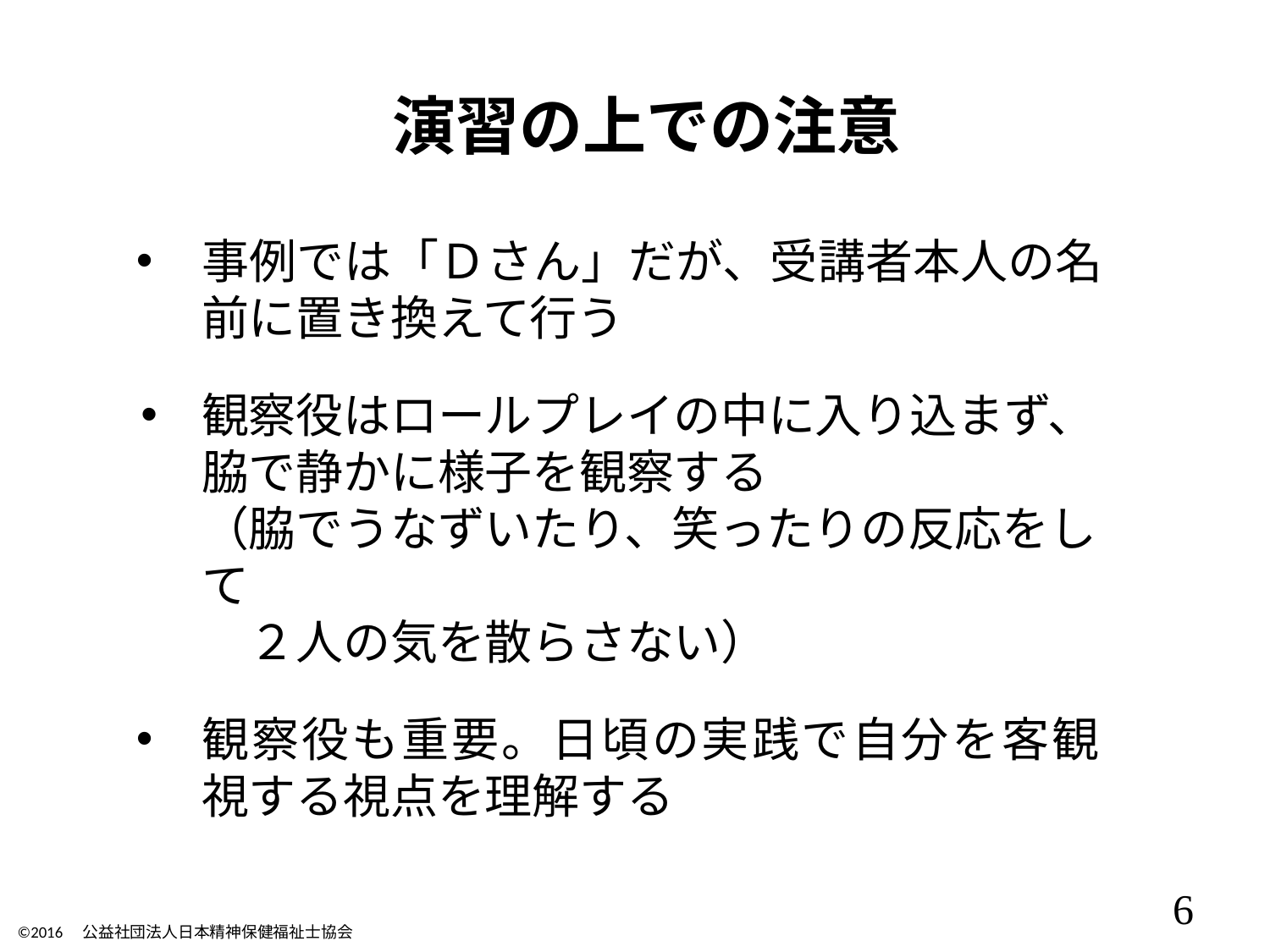

# 演習の上での注意
事例では「Ｄさん」だが、受講者本人の名前に置き換えて行う
観察役はロールプレイの中に入り込まず、
脇で静かに様子を観察する
（脇でうなずいたり、笑ったりの反応をして
　２人の気を散らさない）
観察役も重要。日頃の実践で自分を客観
視する視点を理解する
6
©2016　公益社団法人日本精神保健福祉士協会